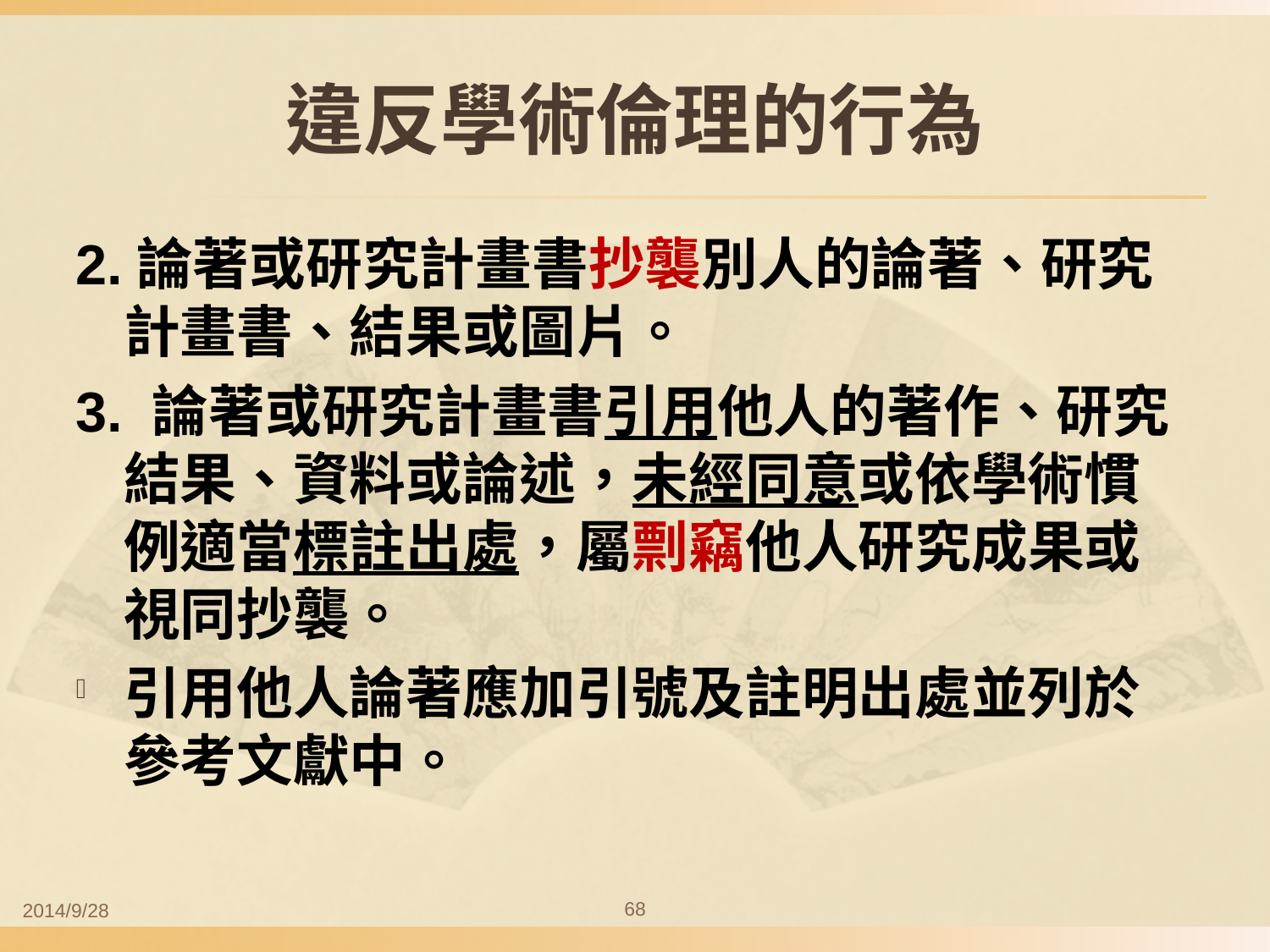

# 違反學術倫理的行為
2.論著或研究計畫書抄襲別人的論著、研究計畫書、結果或圖片。
3. 論著或研究計畫書引用他人的著作、研究結果、資料或論述，未經同意或依學術慣例適當標註出處，屬剽竊他人研究成果或視同抄襲。
引用他人論著應加引號及註明出處並列於參考文獻中。
2014/9/28
68